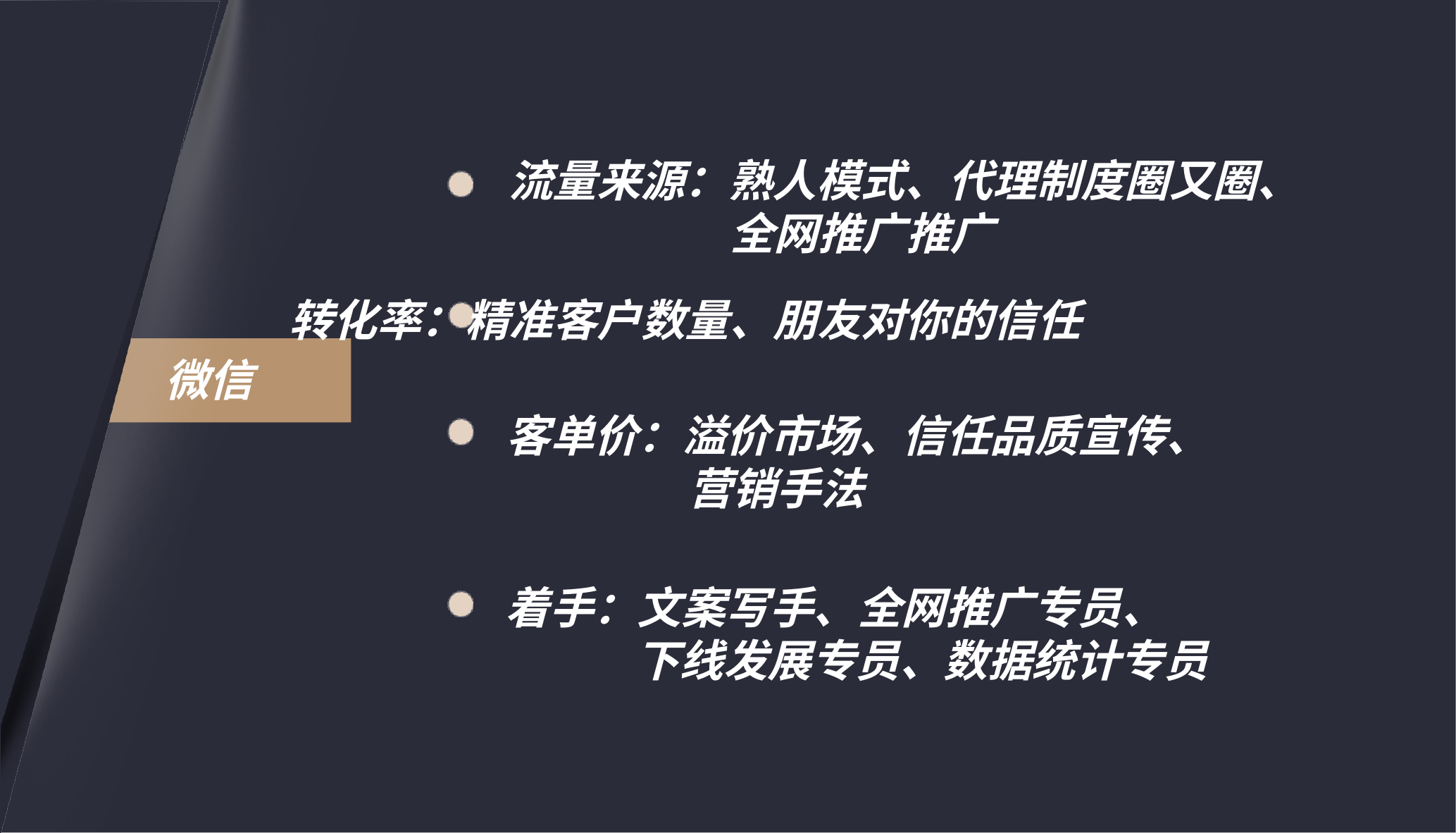

流量来源：熟人模式、代理制度圈又圈、 全网推广推广
转化率：精准客户数量、朋友对你的信任
微信
客单价：溢价市场、信任品质宣传、 营销手法

着手：文案写手、全网推广专员、 下线发展专员、数据统计专员